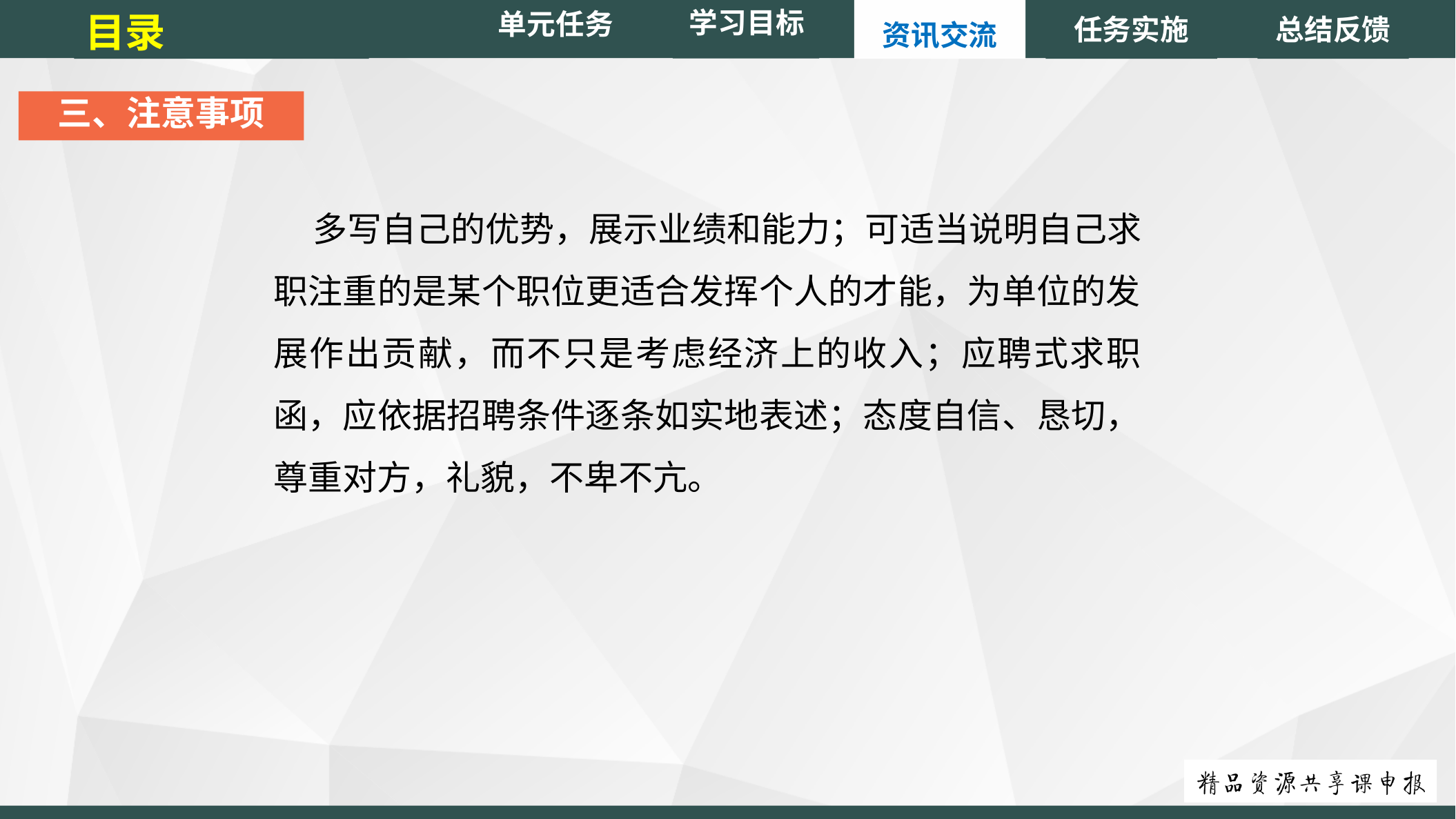

单元任务
目录
任务实施
总结反馈
学习目标
资讯交流

三、注意事项
    多写自己的优势，展示业绩和能力；可适当说明自己求职注重的是某个职位更适合发挥个人的才能，为单位的发展作出贡献，而不只是考虑经济上的收入；应聘式求职函，应依据招聘条件逐条如实地表述；态度自信、恳切，尊重对方，礼貌，不卑不亢。